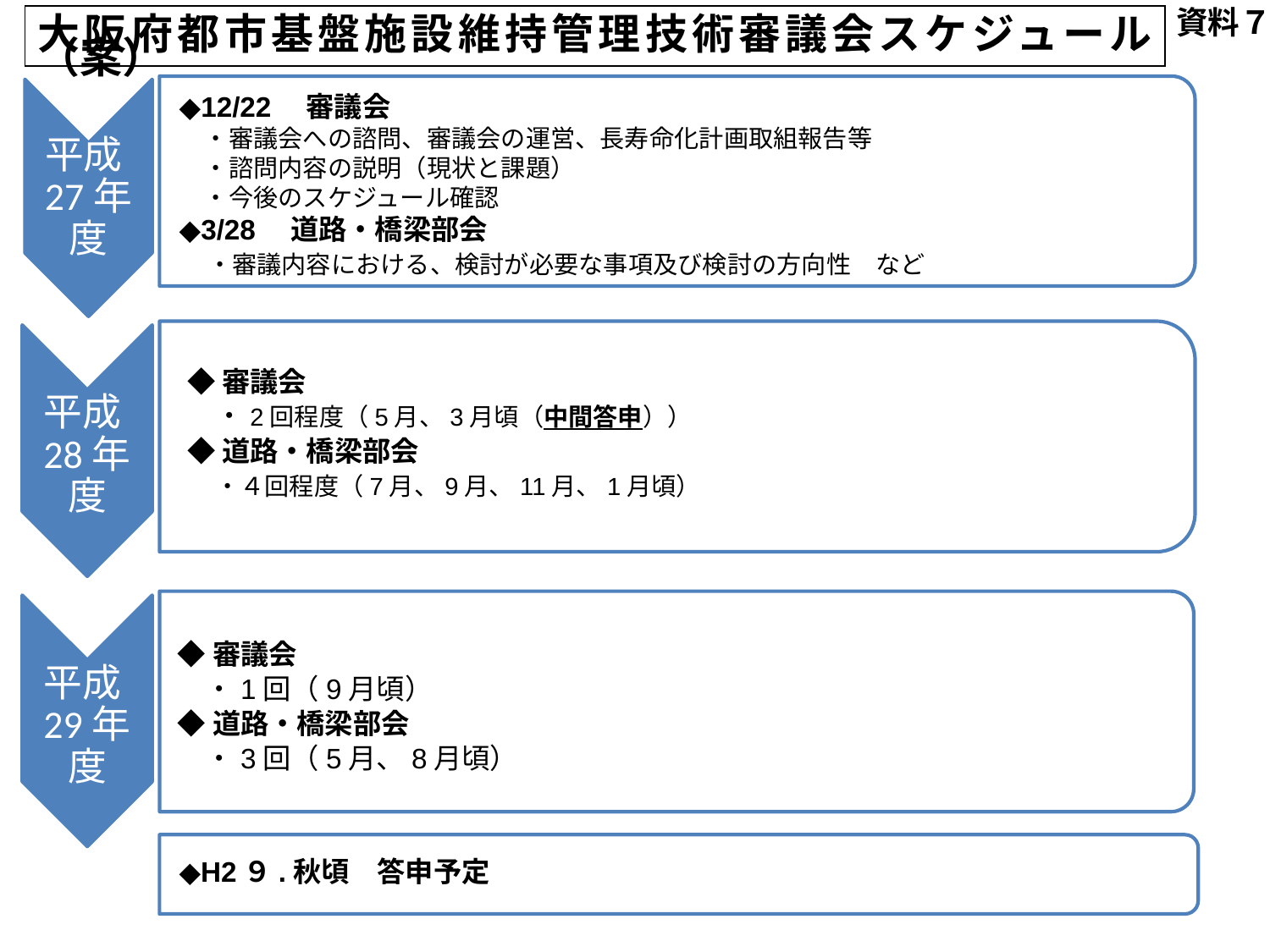

資料７

大阪府都市基盤施設維持管理技術審議会スケジュール（案）

◆12/22　審議会
　・審議会への諮問、審議会の運営、長寿命化計画取組報告等
　・諮問内容の説明（現状と課題）
　・今後のスケジュール確認
◆3/28　道路・橋梁部会
　・審議内容における、検討が必要な事項及び検討の方向性　など

平成27年度

◆審議会
　・2回程度（5月、3月頃（中間答申））
◆道路・橋梁部会
　・４回程度（7月、9月、11月、1月頃）

平成28年度

◆審議会
　・1回（9月頃）
◆道路・橋梁部会
　・3回（5月、8月頃）
平成29年度

◆H2９.秋頃　答申予定